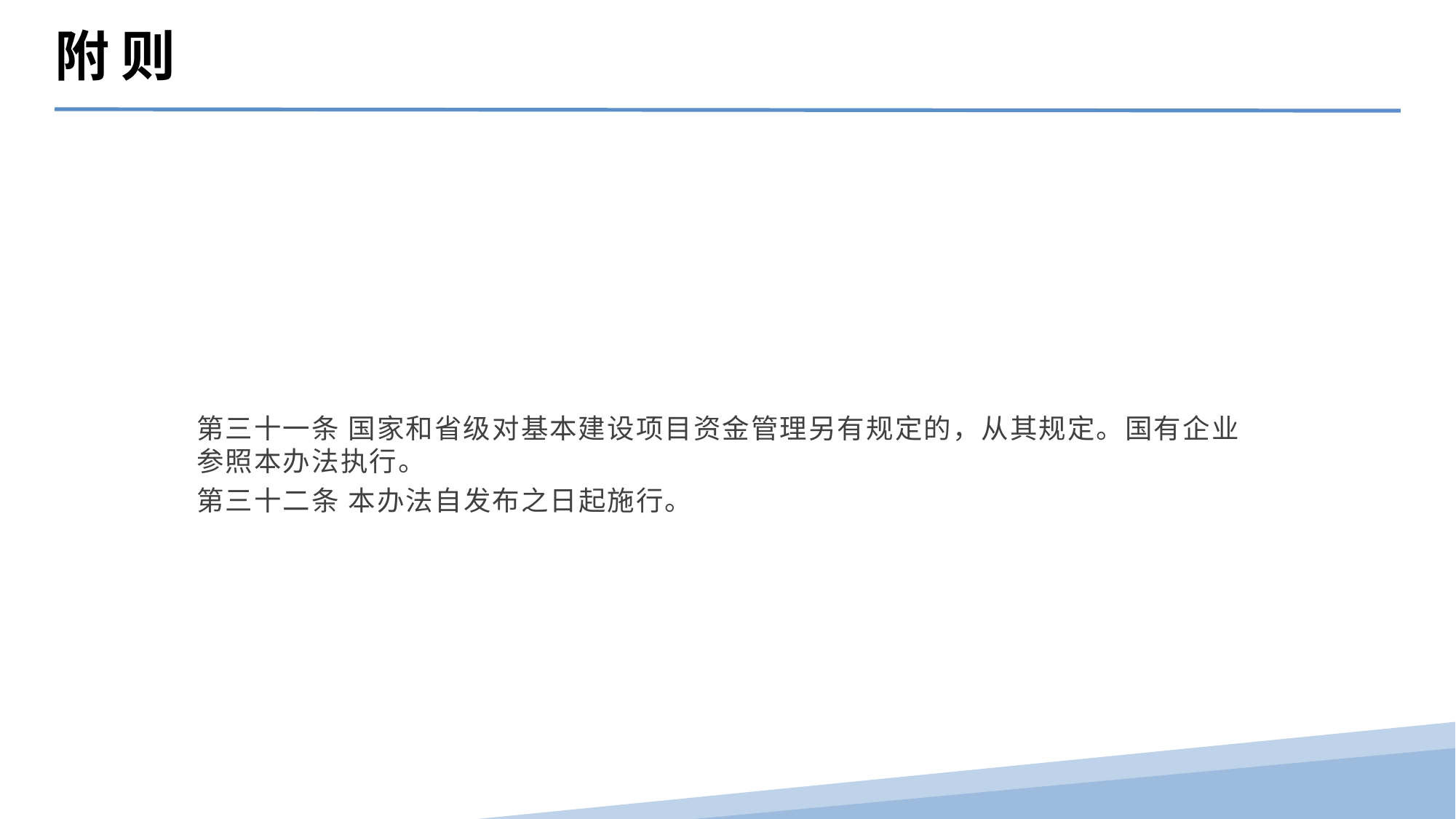

附 则
第三十一条 国家和省级对基本建设项目资金管理另有规定的，从其规定。国有企业参照本办法执行。
第三十二条 本办法自发布之日起施行。